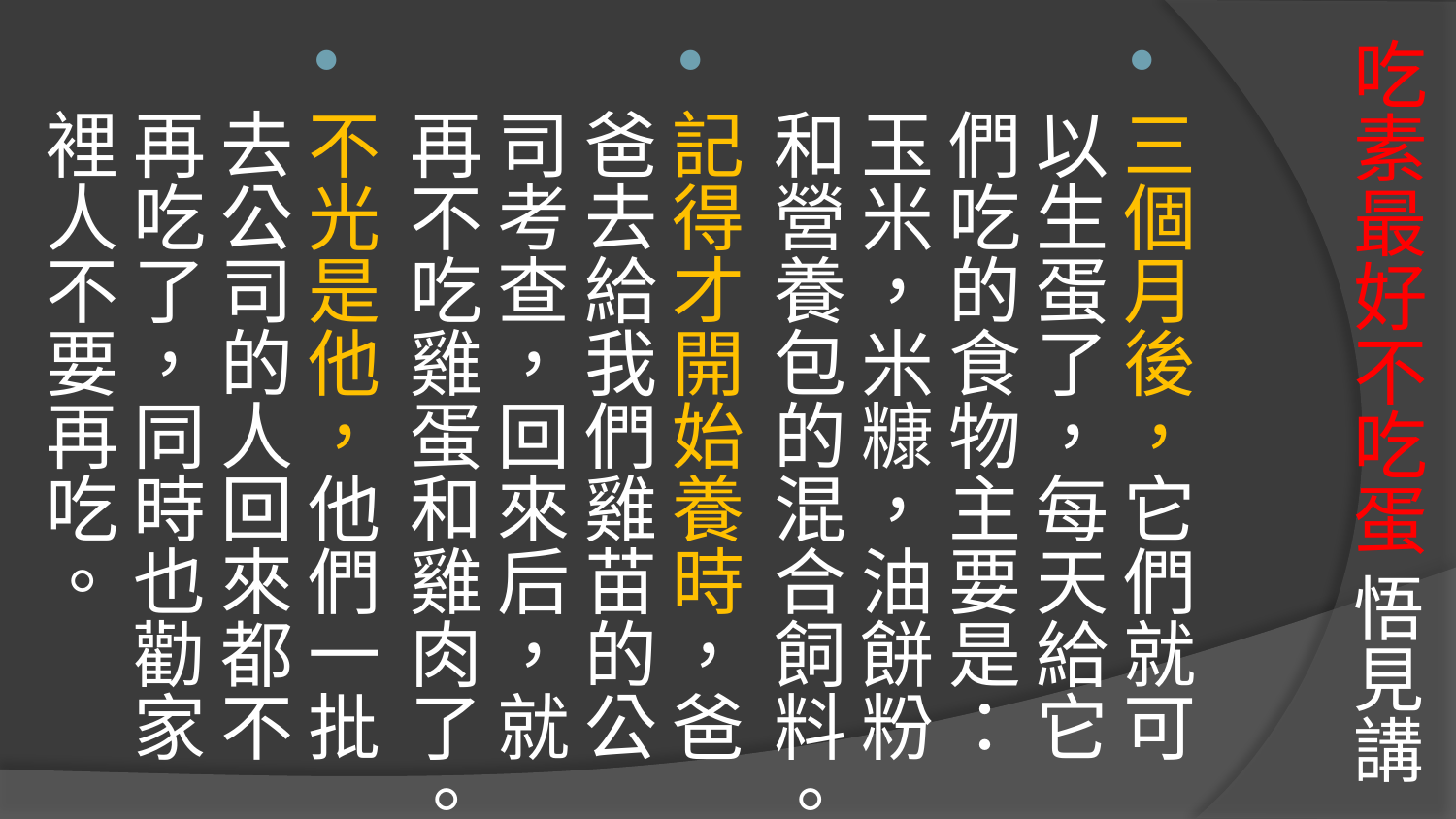

三個月後，它們就可以生蛋了，每天給它們吃的食物主要是：玉米，米糠，油餅粉和營養包的混合飼料。
記得才開始養時，爸爸去給我們雞苗的公司考查，回來后，就再不吃雞蛋和雞肉了。
不光是他，他們一批去公司的人回來都不再吃了，同時也勸家裡人不要再吃。
# 吃素最好不吃蛋 悟見講